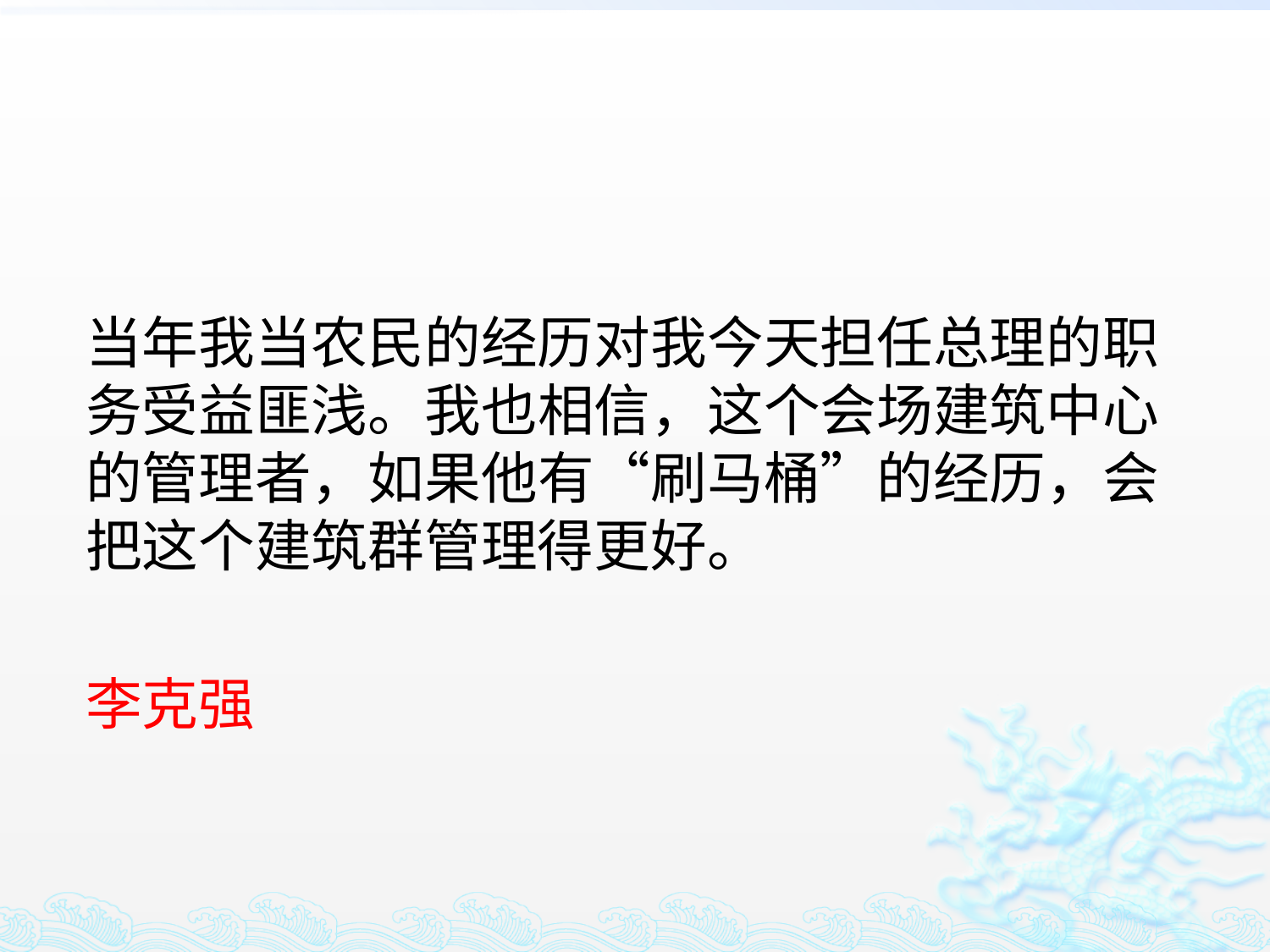

#

当年我当农民的经历对我今天担任总理的职务受益匪浅。我也相信，这个会场建筑中心的管理者，如果他有“刷马桶”的经历，会把这个建筑群管理得更好。

李克强